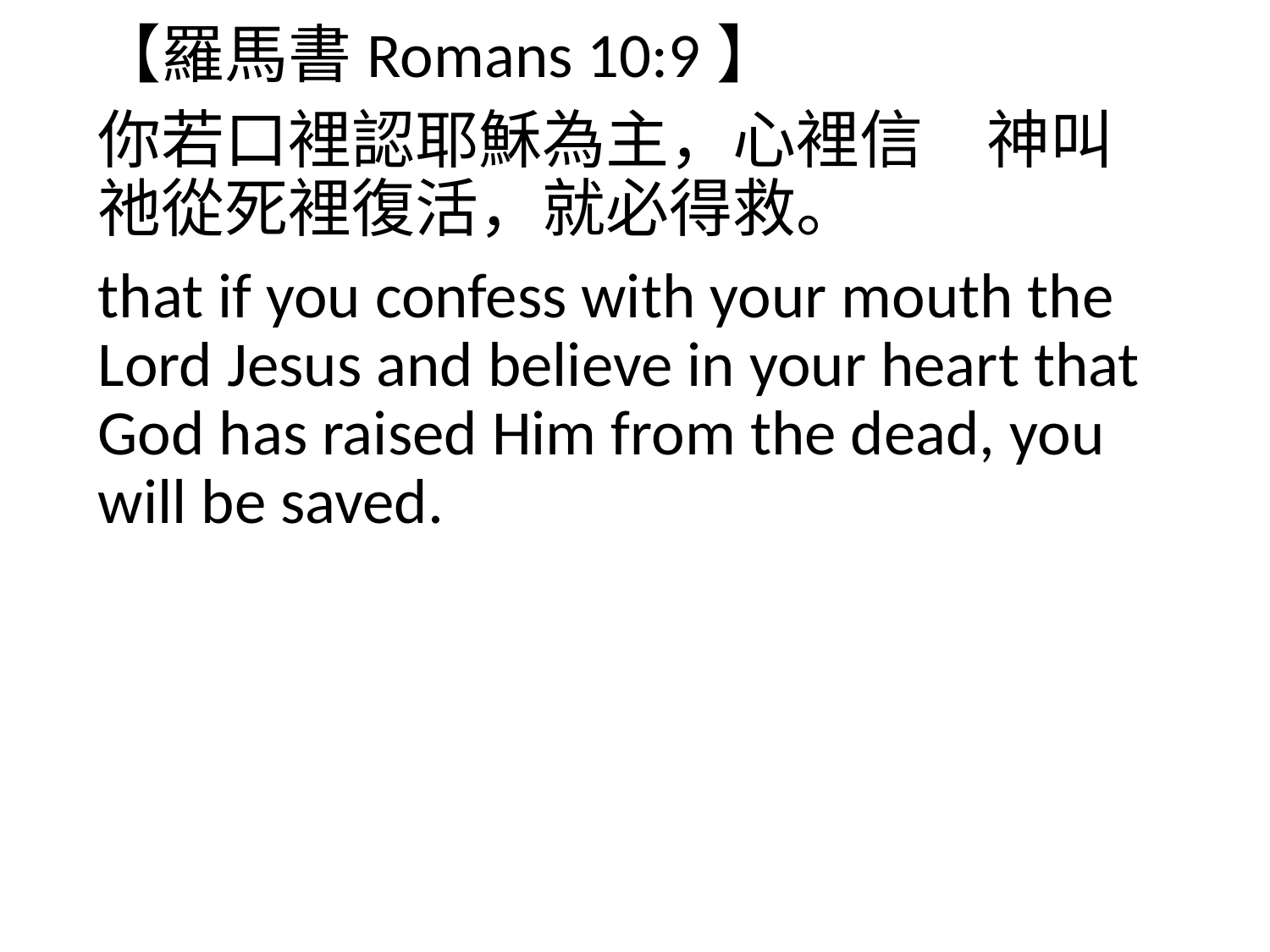

【羅馬書Romans 10:9】
你若口裡認耶穌為主，心裡信　神叫祂從死裡復活，就必得救。
that if you confess with your mouth the Lord Jesus and believe in your heart that God has raised Him from the dead, you will be saved.